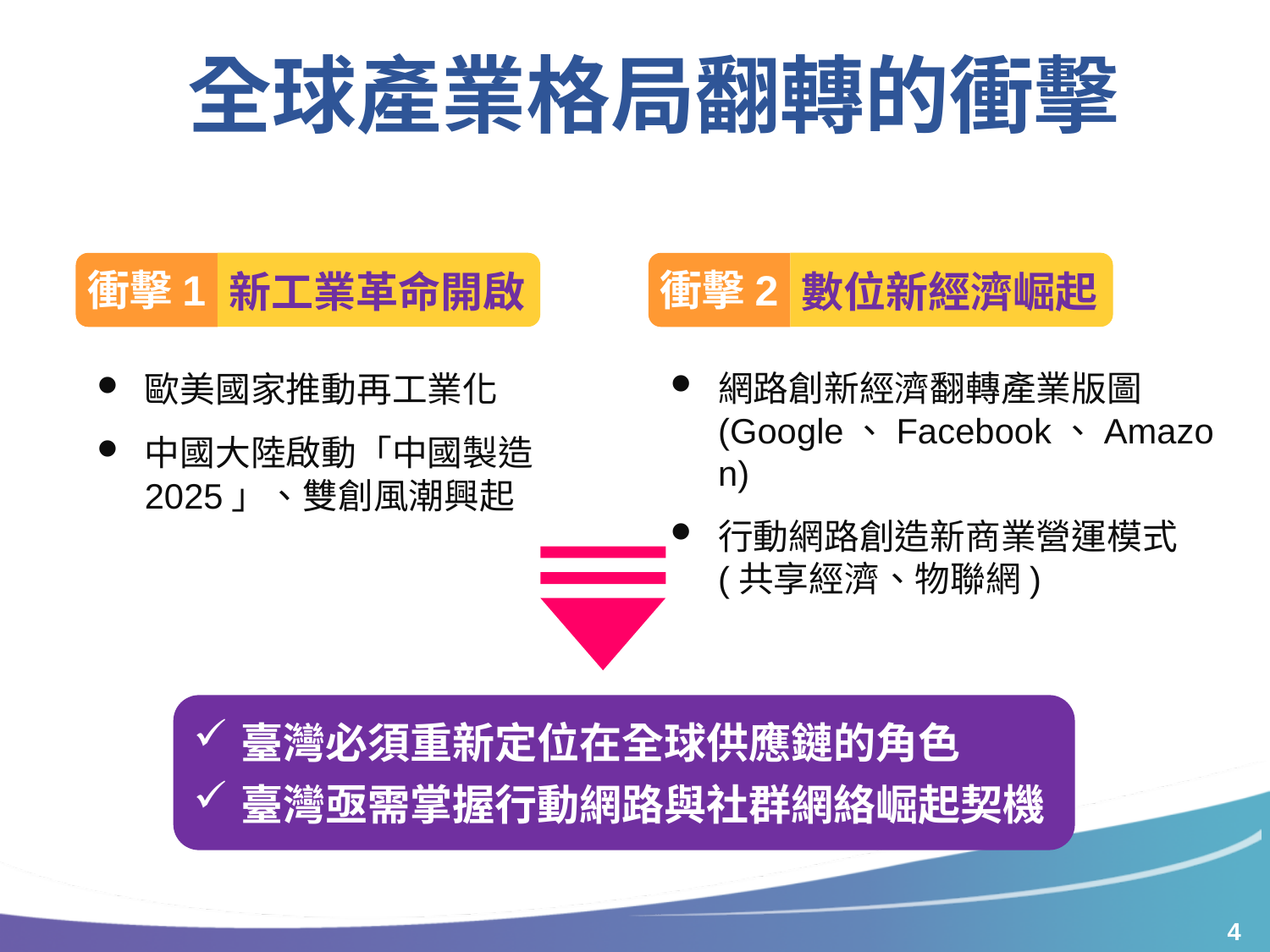

# 全球產業格局翻轉的衝擊

衝擊1
新工業革命開啟

衝擊2
數位新經濟崛起
網路創新經濟翻轉產業版圖
(Google、Facebook、Amazon)
行動網路創造新商業營運模式(共享經濟、物聯網)
歐美國家推動再工業化
中國大陸啟動「中國製造2025」、雙創風潮興起

臺灣必須重新定位在全球供應鏈的角色
臺灣亟需掌握行動網路與社群網絡崛起契機
4